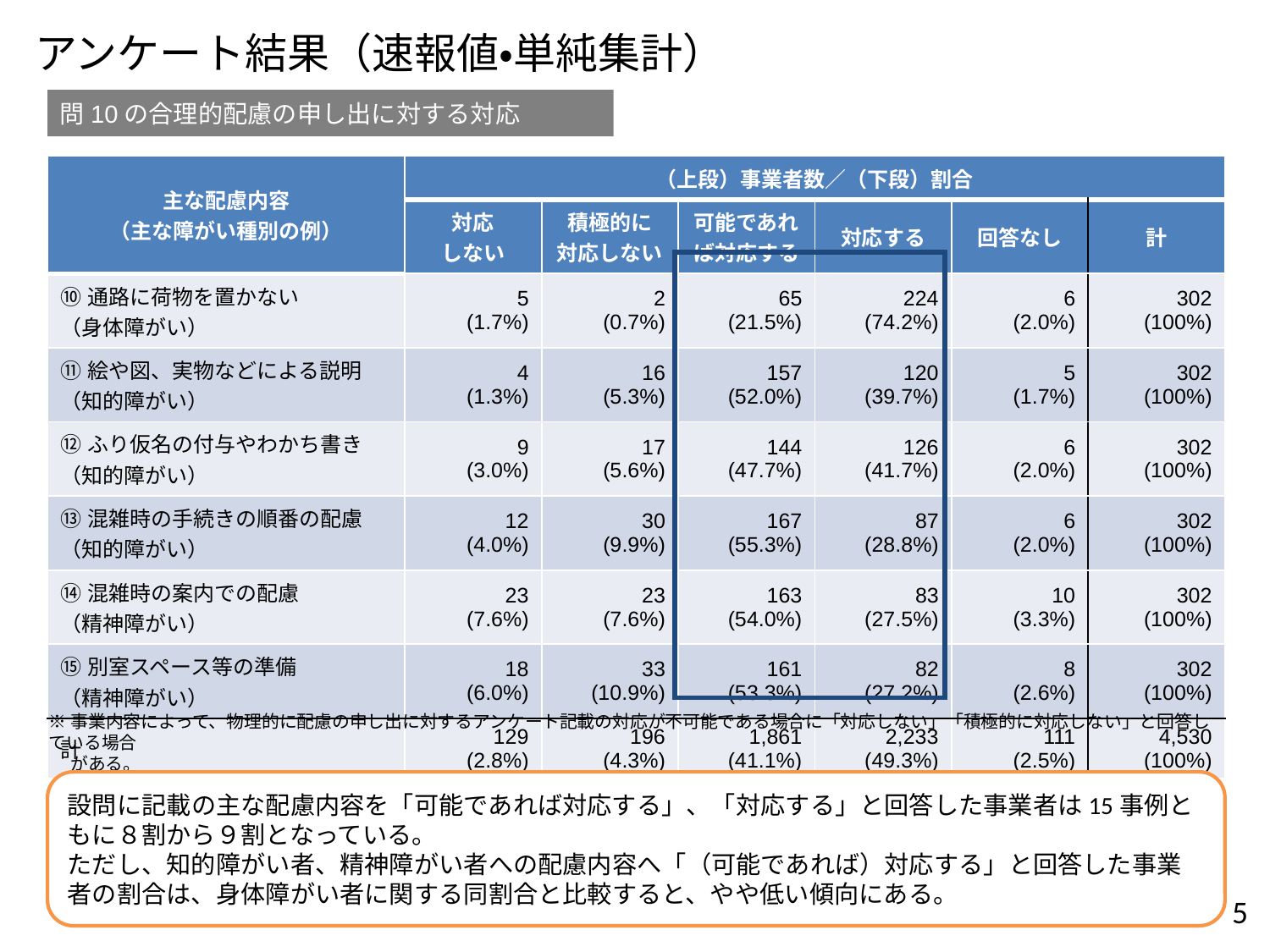

アンケート結果（速報値・単純集計）

問10の合理的配慮の申し出に対する対応
| 主な配慮内容 （主な障がい種別の例） | （上段）事業者数／（下段）割合 |  |  |  |  |  |
| --- | --- | --- | --- | --- | --- | --- |
|  | 対応 しない | 積極的に 対応しない | 可能であれば対応する | 対応する | 回答なし | 計 |
| ⑩通路に荷物を置かない （身体障がい） | 5 (1.7%) | 2 (0.7%) | 65 (21.5%) | 224 (74.2%) | 6 (2.0%) | 302 (100%) |
| ⑪絵や図、実物などによる説明 （知的障がい） | 4 (1.3%) | 16 (5.3%) | 157 (52.0%) | 120 (39.7%) | 5 (1.7%) | 302 (100%) |
| ⑫ふり仮名の付与やわかち書き （知的障がい） | 9 (3.0%) | 17 (5.6%) | 144 (47.7%) | 126 (41.7%) | 6 (2.0%) | 302 (100%) |
| ⑬混雑時の手続きの順番の配慮 （知的障がい） | 12 (4.0%) | 30 (9.9%) | 167 (55.3%) | 87 (28.8%) | 6 (2.0%) | 302 (100%) |
| ⑭混雑時の案内での配慮 （精神障がい） | 23 (7.6%) | 23 (7.6%) | 163 (54.0%) | 83 (27.5%) | 10 (3.3%) | 302 (100%) |
| ⑮別室スペース等の準備 （精神障がい） | 18 (6.0%) | 33 (10.9%) | 161 (53.3%) | 82 (27.2%) | 8 (2.6%) | 302 (100%) |
| 計 | 129 (2.8%) | 196 (4.3%) | 1,861 (41.1%) | 2,233 (49.3%) | 111 (2.5%) | 4,530 (100%) |
|  |
| --- |
※事業内容によって、物理的に配慮の申し出に対するアンケート記載の対応が不可能である場合に「対応しない」「積極的に対応しない」と回答している場合
　 がある。
設問に記載の主な配慮内容を「可能であれば対応する」、「対応する」と回答した事業者は15事例ともに８割から９割となっている。
ただし、知的障がい者、精神障がい者への配慮内容へ「（可能であれば）対応する」と回答した事業者の割合は、身体障がい者に関する同割合と比較すると、やや低い傾向にある。
5